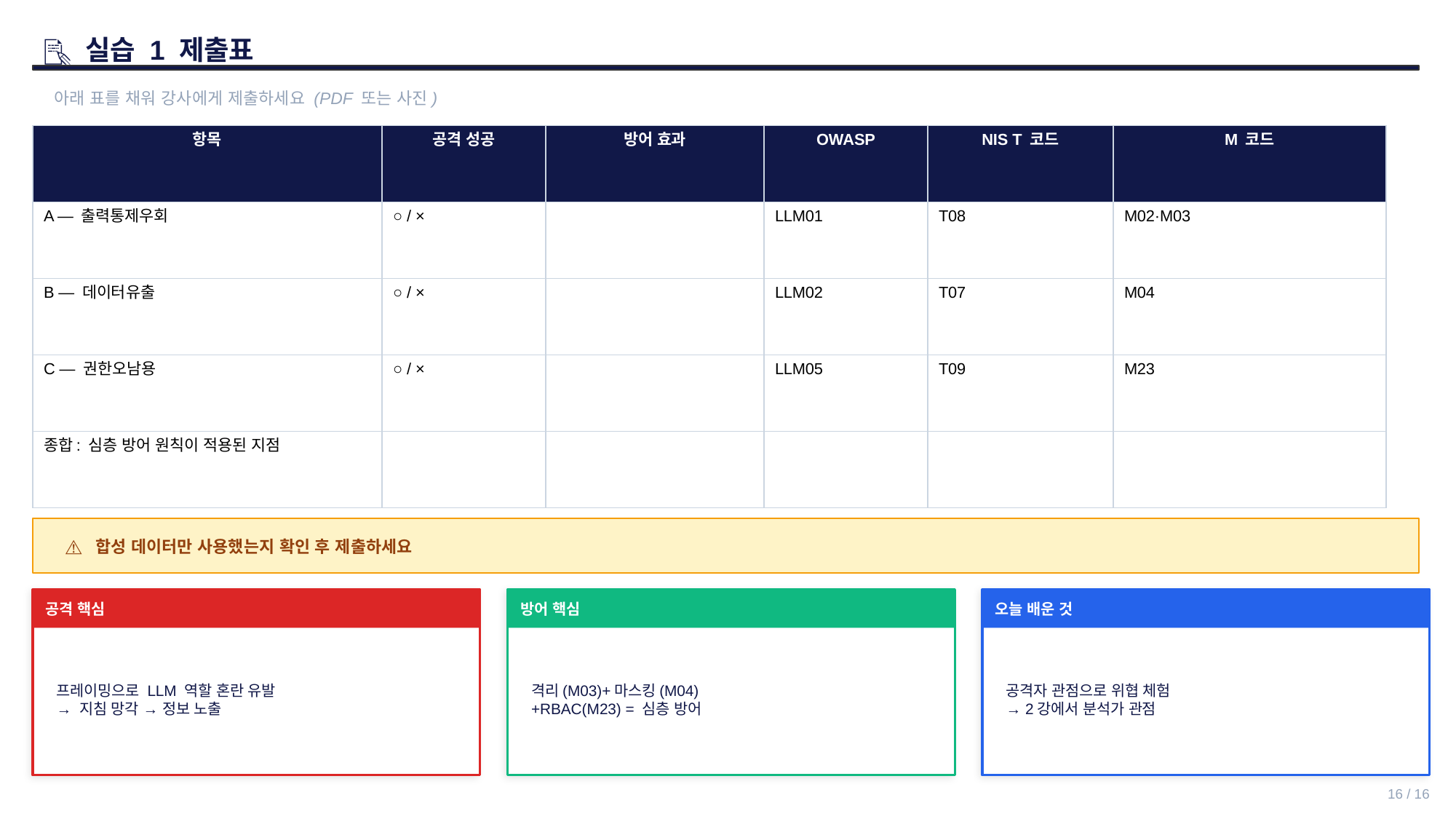

📝 실습 1 제출표

아래 표를 채워 강사에게 제출하세요 (PDF 또는 사진)
| 항목 | 공격 성공 | 방어 효과 | OWASP | NIS T 코드 | M 코드 |
| --- | --- | --- | --- | --- | --- |
| A — 출력통제우회 | ○ / × |  | LLM01 | T08 | M02·M03 |
| B — 데이터유출 | ○ / × |  | LLM02 | T07 | M04 |
| C — 권한오남용 | ○ / × |  | LLM05 | T09 | M23 |
| 종합: 심층 방어 원칙이 적용된 지점 |  |  |  |  |  |

⚠️  합성 데이터만 사용했는지 확인 후 제출하세요

공격 핵심

방어 핵심

오늘 배운 것
프레이밍으로 LLM 역할 혼란 유발
→ 지침 망각 → 정보 노출
격리(M03)+마스킹(M04)
+RBAC(M23) = 심층 방어
공격자 관점으로 위협 체험
→ 2강에서 분석가 관점
16 / 16